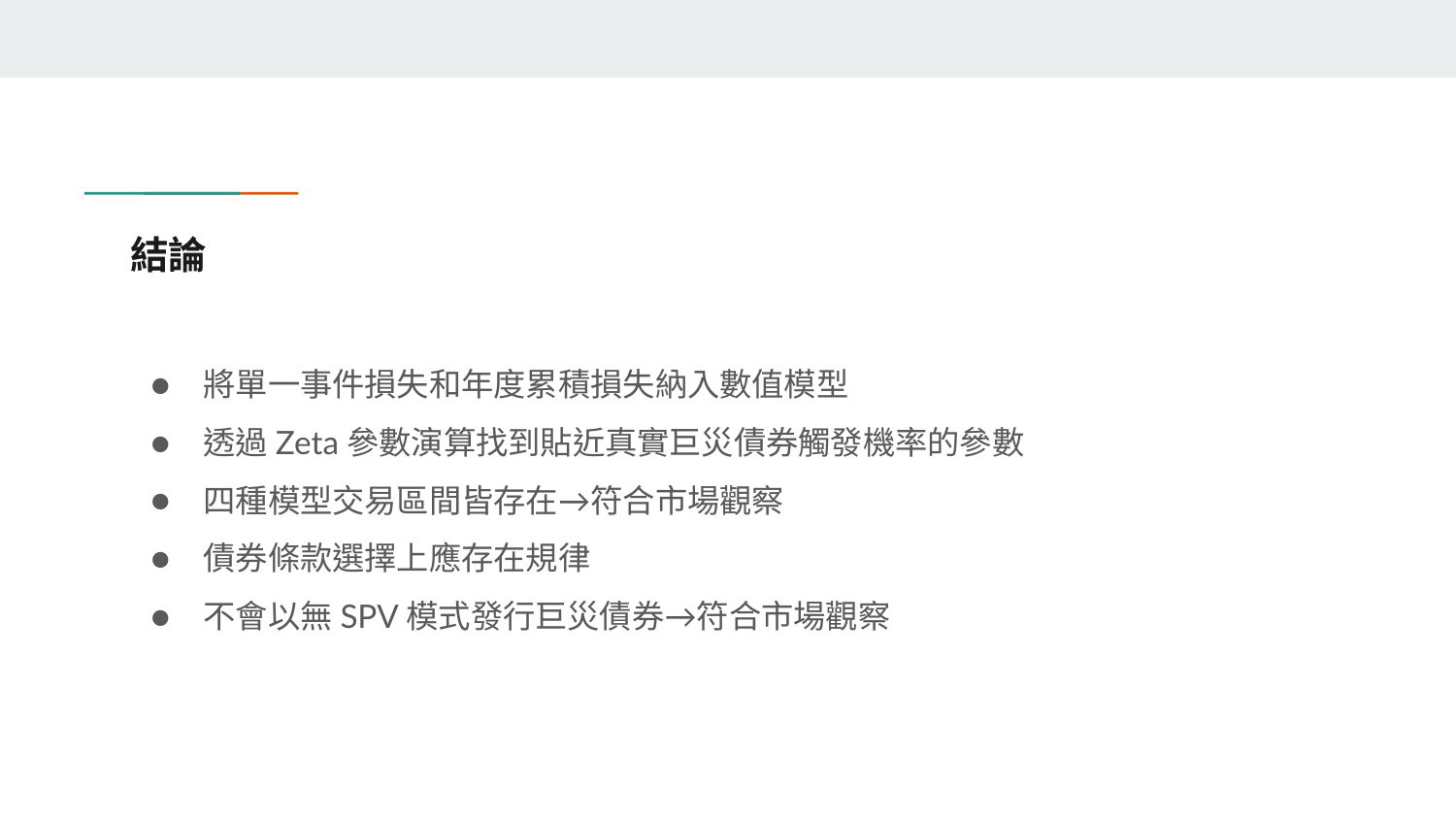

# 結論
將單一事件損失和年度累積損失納入數值模型
透過Zeta參數演算找到貼近真實巨災債券觸發機率的參數
四種模型交易區間皆存在→符合市場觀察
債券條款選擇上應存在規律
不會以無SPV模式發行巨災債券→符合市場觀察